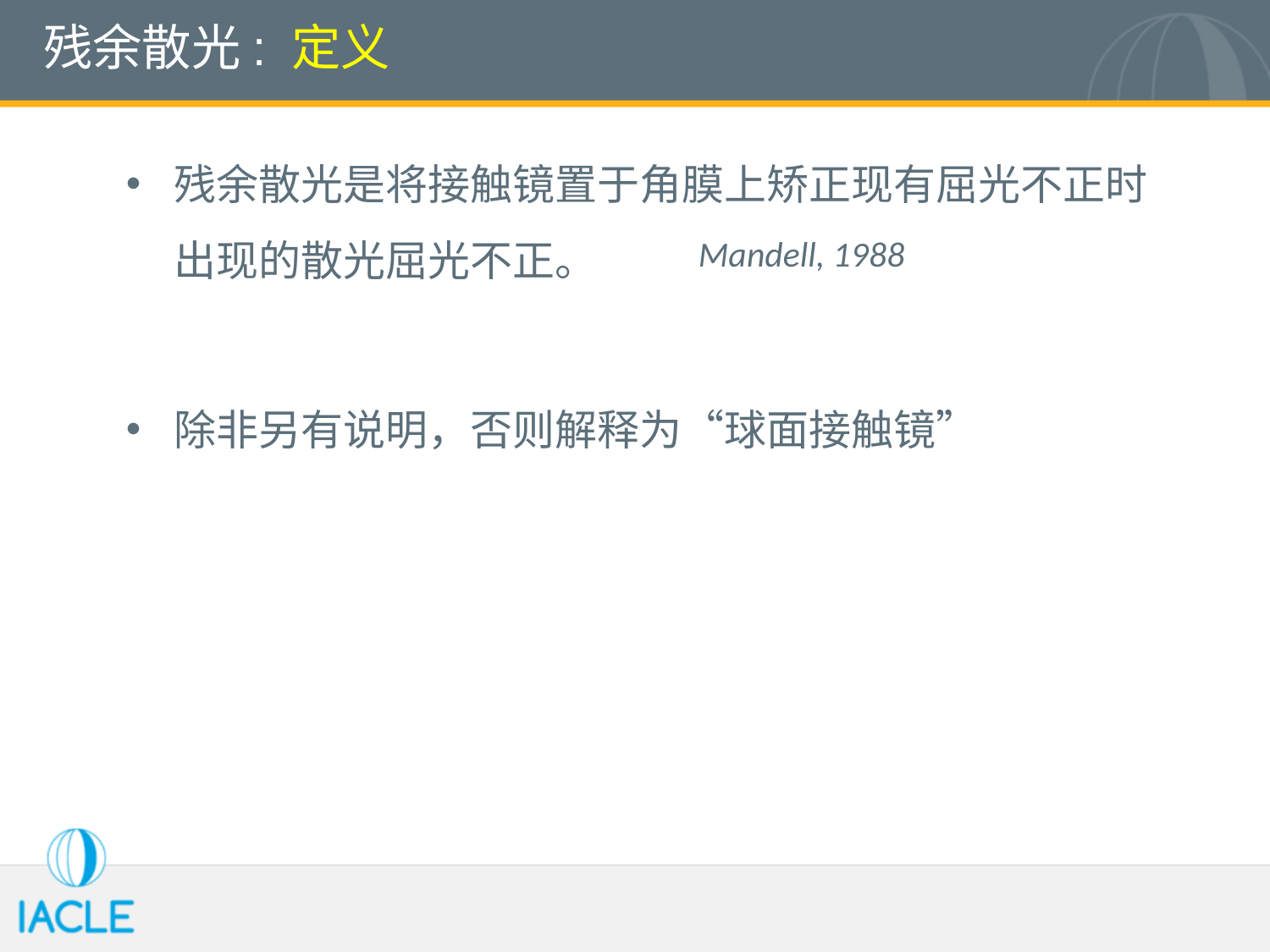

# 残余散光: 定义

残余散光是将接触镜置于角膜上矫正现有屈光不正时出现的散光屈光不正。

除非另有说明，否则解释为“球面接触镜”
Mandell, 1988